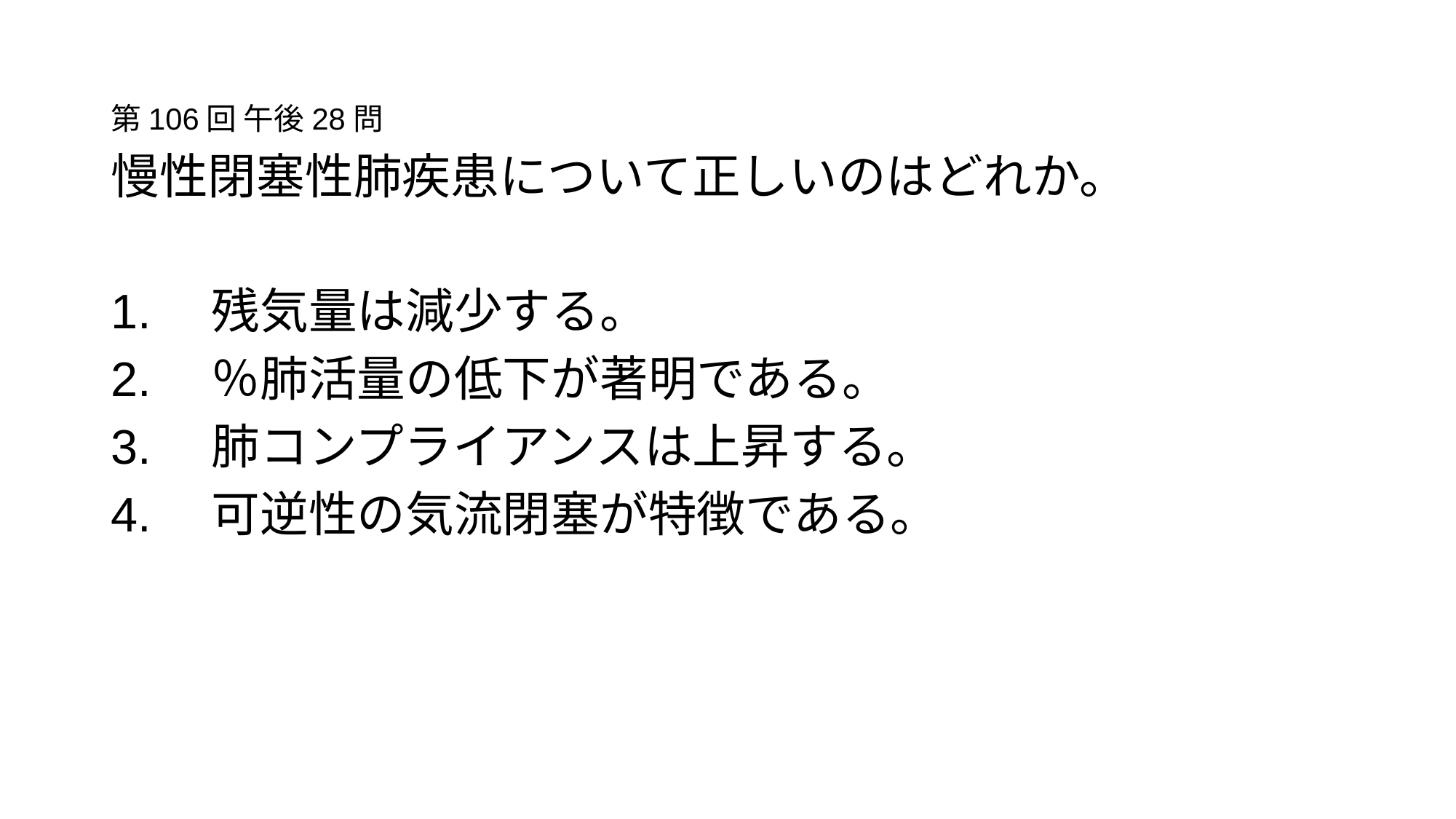

第106回 午後28問
慢性閉塞性肺疾患について正しいのはどれか。

1.　残気量は減少する。
2.　％肺活量の低下が著明である。
3.　肺コンプライアンスは上昇する。
4.　可逆性の気流閉塞が特徴である。